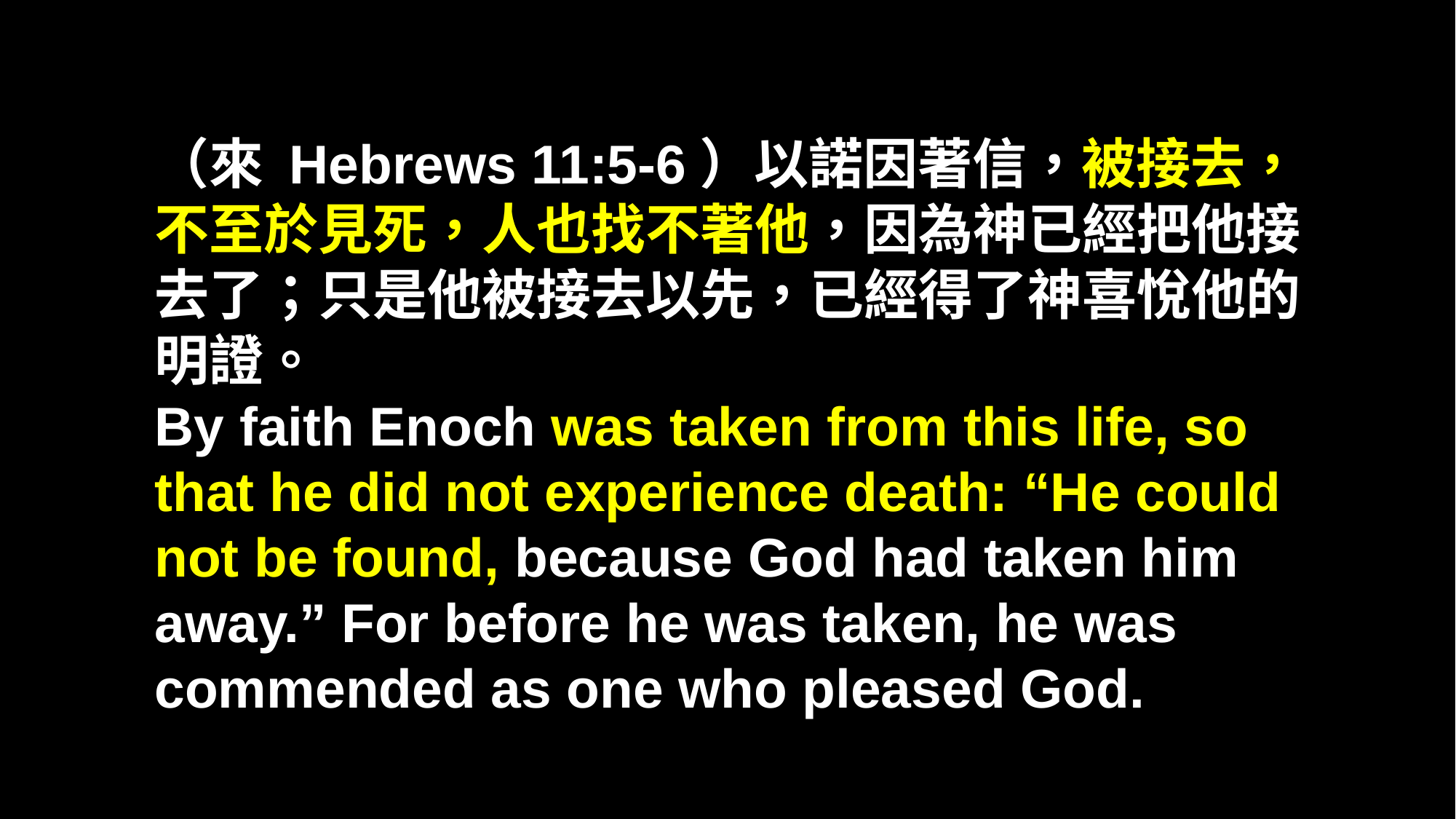

（來 Hebrews 11:5-6）以諾因著信，被接去，不至於見死，人也找不著他，因為神已經把他接去了；只是他被接去以先，已經得了神喜悅他的明證。
By faith Enoch was taken from this life, so that he did not experience death: “He could not be found, because God had taken him away.” For before he was taken, he was commended as one who pleased God.